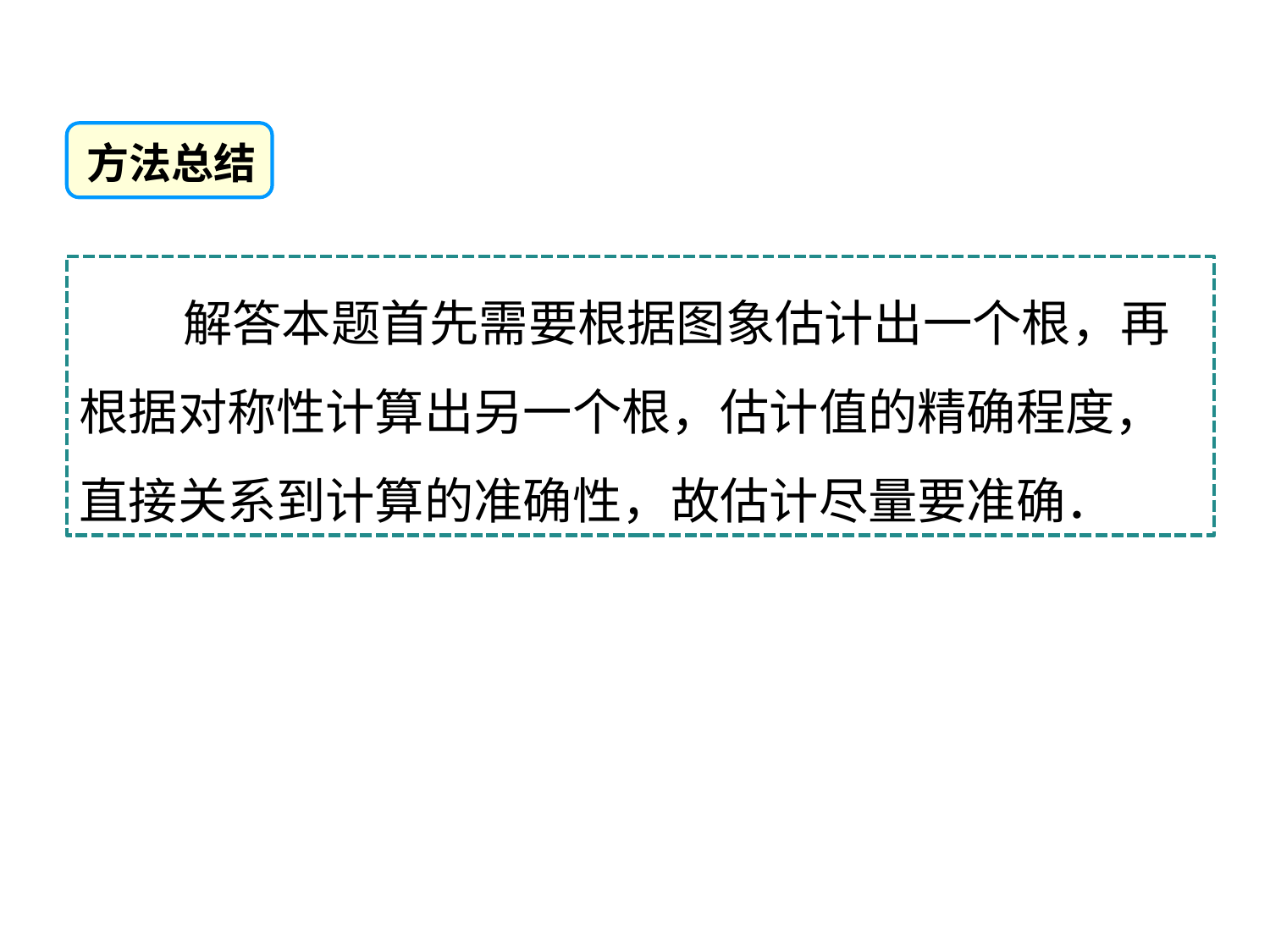

方法总结
     解答本题首先需要根据图象估计出一个根，再根据对称性计算出另一个根，估计值的精确程度，直接关系到计算的准确性，故估计尽量要准确．